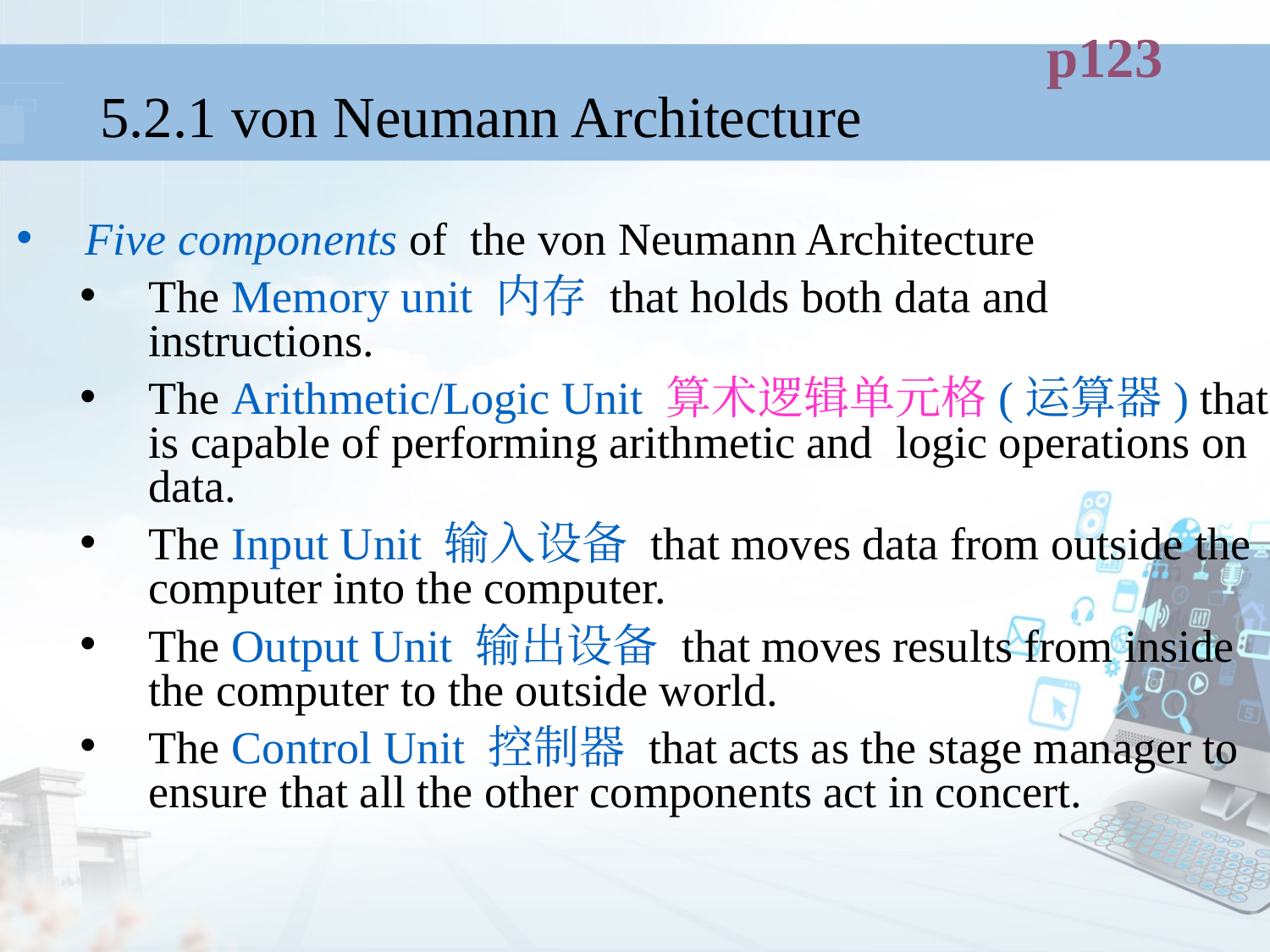

p123
# 5.2.1 von Neumann Architecture
Five components of  the von Neumann Architecture
The Memory unit 内存 that holds both data and instructions.
The Arithmetic/Logic Unit 算术逻辑单元格(运算器) that is capable of performing arithmetic and  logic operations on data.
The Input Unit 输入设备 that moves data from outside the computer into the computer.
The Output Unit 输出设备 that moves results from inside the computer to the outside world.
The Control Unit 控制器 that acts as the stage manager to ensure that all the other components act in concert.